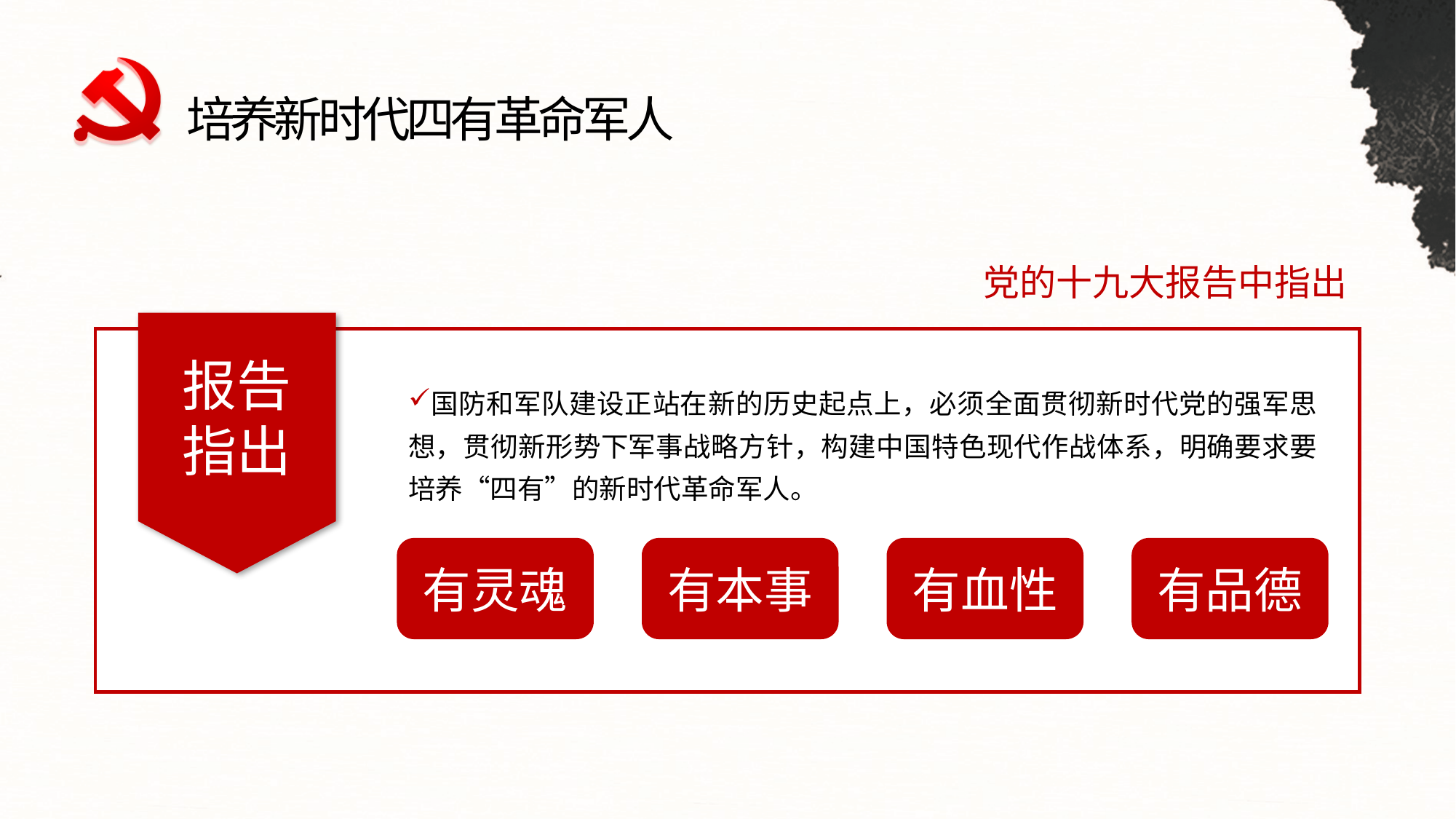

培养新时代四有革命军人
党的十九大报告中指出
报告
指出

国防和军队建设正站在新的历史起点上，必须全面贯彻新时代党的强军思想，贯彻新形势下军事战略方针，构建中国特色现代作战体系，明确要求要培养“四有”的新时代革命军人。
有灵魂
有本事
有血性
有品德